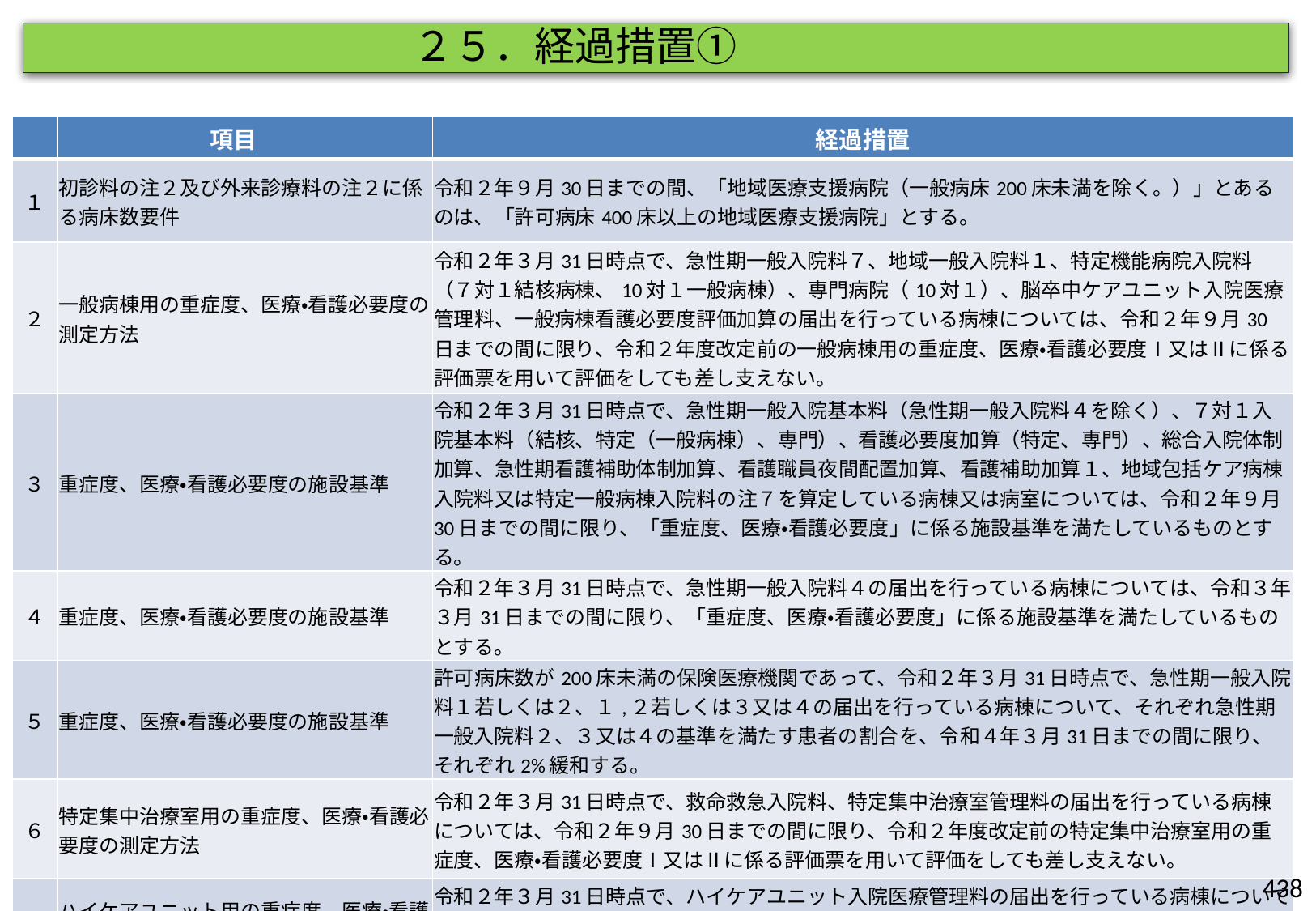

２５．経過措置①
|  | 項目 | 経過措置 |
| --- | --- | --- |
| １ | 初診料の注２及び外来診療料の注２に係る病床数要件 | 令和２年９月30日までの間、「地域医療支援病院（一般病床200床未満を除く。）」とあるのは、「許可病床400床以上の地域医療支援病院」とする。 |
| ２ | 一般病棟用の重症度、医療・看護必要度の測定方法 | 令和２年３月31日時点で、急性期一般入院料７、地域一般入院料１、特定機能病院入院料（７対１結核病棟、10対１一般病棟）、専門病院（10対１）、脳卒中ケアユニット入院医療管理料、一般病棟看護必要度評価加算の届出を行っている病棟については、令和２年９月30日までの間に限り、令和２年度改定前の一般病棟用の重症度、医療・看護必要度Ⅰ又はⅡに係る評価票を用いて評価をしても差し支えない。 |
| ３ | 重症度、医療・看護必要度の施設基準 | 令和２年３月31日時点で、急性期一般入院基本料（急性期一般入院料４を除く）、７対１入院基本料（結核、特定（一般病棟）、専門）、看護必要度加算（特定、専門）、総合入院体制加算、急性期看護補助体制加算、看護職員夜間配置加算、看護補助加算１、地域包括ケア病棟入院料又は特定一般病棟入院料の注７を算定している病棟又は病室については、令和２年９月30日までの間に限り、「重症度、医療・看護必要度」に係る施設基準を満たしているものとする。 |
| ４ | 重症度、医療・看護必要度の施設基準 | 令和２年３月31日時点で、急性期一般入院料４の届出を行っている病棟については、令和３年３月31日までの間に限り、「重症度、医療・看護必要度」に係る施設基準を満たしているものとする。 |
| ５ | 重症度、医療・看護必要度の施設基準 | 許可病床数が200床未満の保険医療機関であって、令和２年３月31日時点で、急性期一般入院料１若しくは２、１,２若しくは３又は４の届出を行っている病棟について、それぞれ急性期一般入院料２、３又は４の基準を満たす患者の割合を、令和４年３月31日までの間に限り、それぞれ2%緩和する。 |
| ６ | 特定集中治療室用の重症度、医療・看護必要度の測定方法 | 令和２年３月31日時点で、救命救急入院料、特定集中治療室管理料の届出を行っている病棟については、令和２年９月30日までの間に限り、令和２年度改定前の特定集中治療室用の重症度、医療・看護必要度Ⅰ又はⅡに係る評価票を用いて評価をしても差し支えない。 |
| ７ | ハイケアユニット用の重症度、医療・看護必要度の測定方法 | 令和２年３月31日時点で、ハイケアユニット入院医療管理料の届出を行っている病棟については、令和２年９月30日までの間に限り、令和２年度改定前のハイケアユニット用の重症度、医療・看護必要度Ⅰ又はⅡに係る評価票を用いて評価をしても差し支えない。 |
438